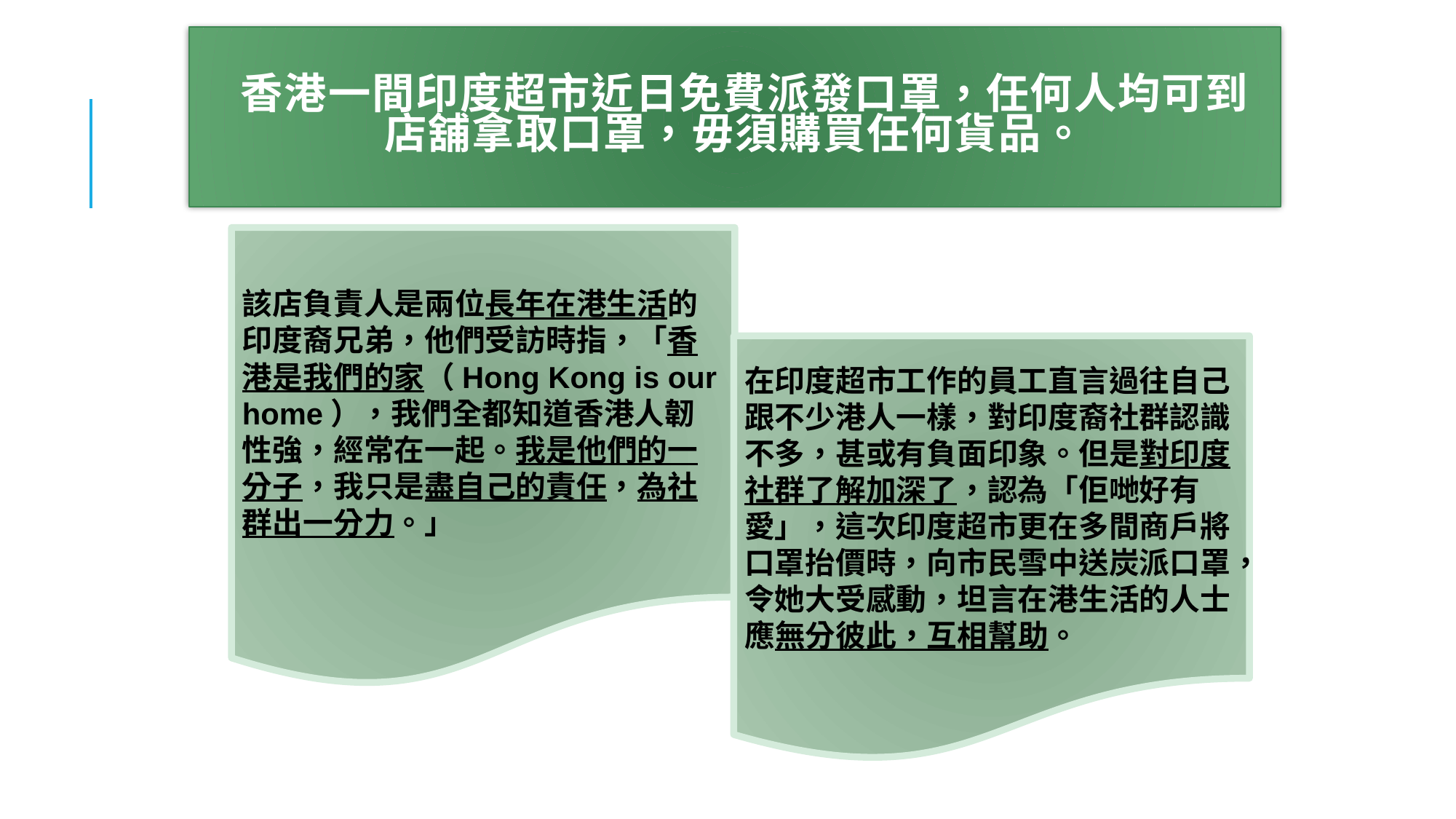

# 香港一間印度超市近日免費派發口罩，任何人均可到店舖拿取口罩，毋須購買任何貨品。
該店負責人是兩位長年在港生活的印度裔兄弟，他們受訪時指，「香港是我們的家（Hong Kong is our home），我們全都知道香港人韌性強，經常在一起。我是他們的一分子，我只是盡自己的責任，為社群出一分力。」
在印度超市工作的員工直言過往自己跟不少港人一樣，對印度裔社群認識不多，甚或有負面印象。但是對印度社群了解加深了，認為「佢哋好有愛」，這次印度超市更在多間商戶將口罩抬價時，向市民雪中送炭派口罩，令她大受感動，坦言在港生活的人士應無分彼此，互相幫助。